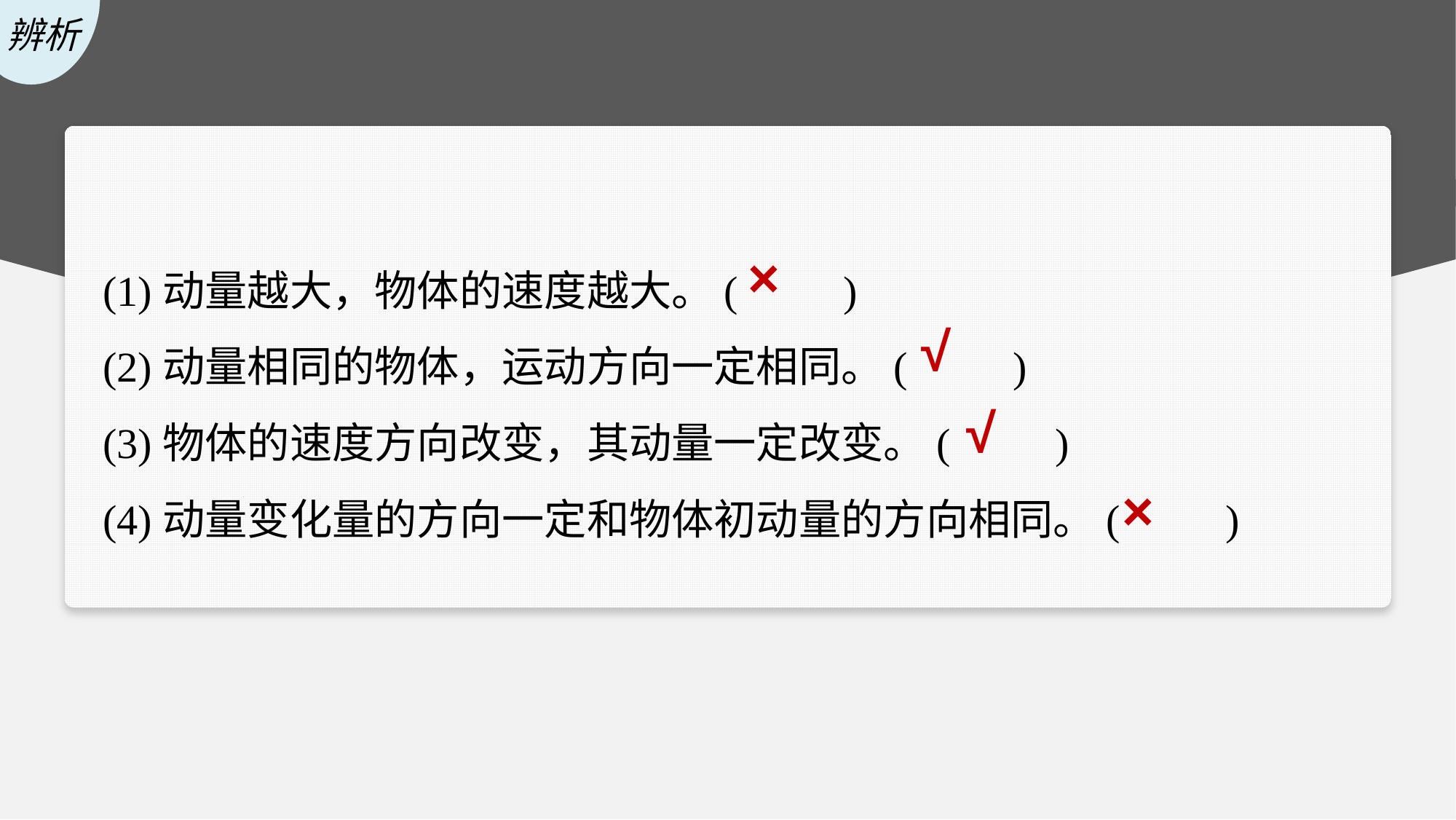

(1)动量越大，物体的速度越大。(　　)
(2)动量相同的物体，运动方向一定相同。(　　)
(3)物体的速度方向改变，其动量一定改变。(　　)
(4)动量变化量的方向一定和物体初动量的方向相同。(　　)
×
√
√
×